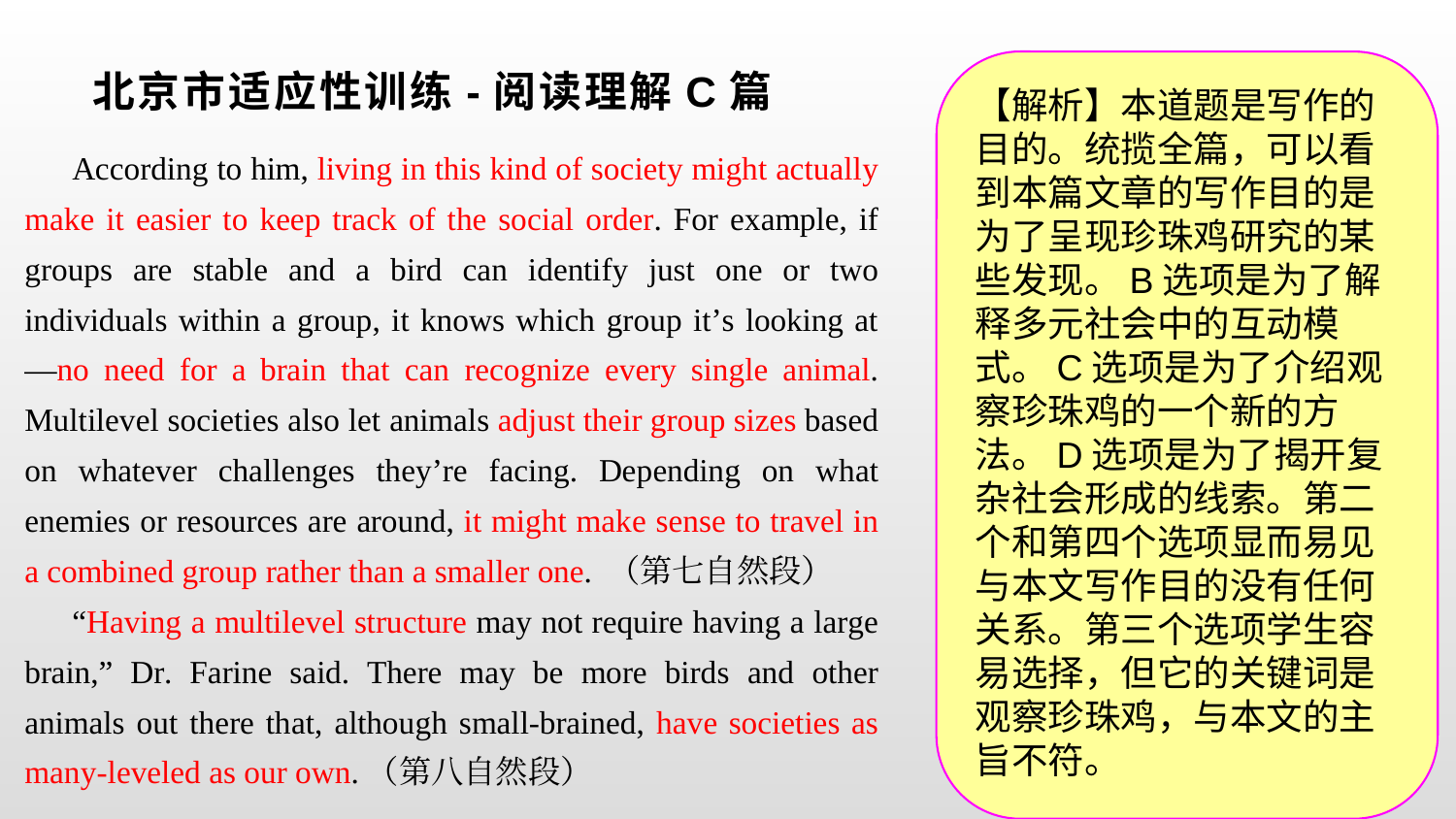

# 北京市适应性训练-阅读理解C篇

【解析】本道题是写作的目的。统揽全篇，可以看到本篇文章的写作目的是为了呈现珍珠鸡研究的某些发现。B选项是为了解释多元社会中的互动模式。C选项是为了介绍观察珍珠鸡的一个新的方法。D选项是为了揭开复杂社会形成的线索。第二个和第四个选项显而易见与本文写作目的没有任何关系。第三个选项学生容易选择，但它的关键词是观察珍珠鸡，与本文的主旨不符。

According to him, living in this kind of society might actually make it easier to keep track of the social order. For example, if groups are stable and a bird can identify just one or two individuals within a group, it knows which group it’s looking at—no need for a brain that can recognize every single animal. Multilevel societies also let animals adjust their group sizes based on whatever challenges they’re facing. Depending on what enemies or resources are around, it might make sense to travel in a combined group rather than a smaller one. （第七自然段）
“Having a multilevel structure may not require having a large brain,” Dr. Farine said. There may be more birds and other animals out there that, although small-brained, have societies as many-leveled as our own.（第八自然段）